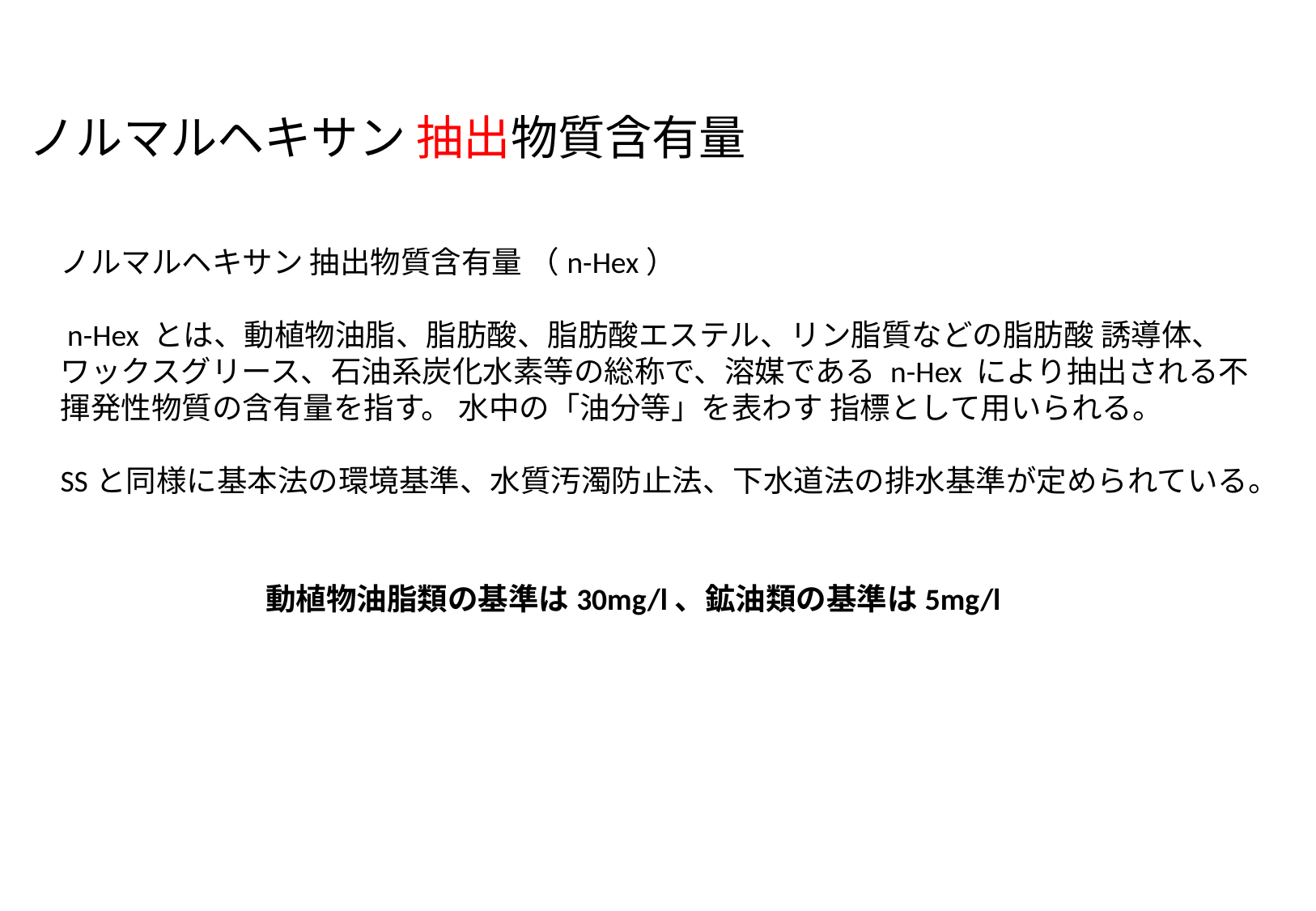

ノルマルヘキサン 抽出物質含有量
ノルマルヘキサン 抽出物質含有量 （n-Hex）

 n-Hex とは、動植物油脂、脂肪酸、脂肪酸エステル、リン脂質などの脂肪酸 誘導体、ワックスグリース、石油系炭化水素等の総称で、溶媒である n-Hex により抽出される不揮発性物質の含有量を指す。 水中の「油分等」を表わす 指標として用いられる。

SSと同様に基本法の環境基準、水質汚濁防止法、下水道法の排水基準が定められている。
動植物油脂類の基準は30mg/l、鉱油類の基準は5mg/l